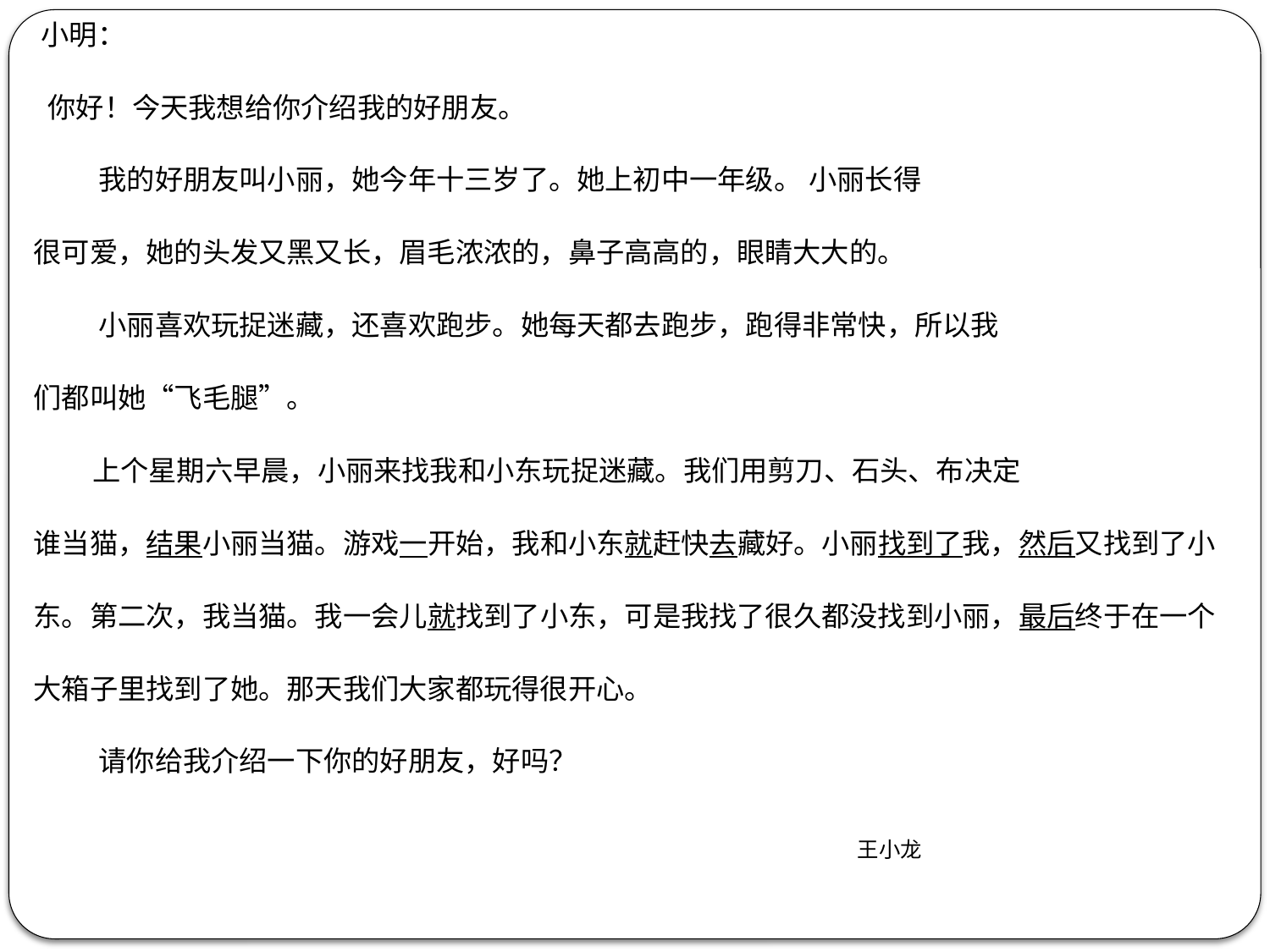

小明：

  你好！今天我想给你介绍我的好朋友。

          我的好朋友叫小丽，她今年十三岁了。她上初中一年级。 小丽长得

很可爱，她的头发又黑又长，眉毛浓浓的，鼻子高高的，眼睛大大的。

          小丽喜欢玩捉迷藏，还喜欢跑步。她每天都去跑步，跑得非常快，所以我

们都叫她“飞毛腿”。

         上个星期六早晨，小丽来找我和小东玩捉迷藏。我们用剪刀、石头、布决定

谁当猫，结果小丽当猫。游戏一开始，我和小东就赶快去藏好。小丽找到了我，然后又找到了小

东。第二次，我当猫。我一会儿就找到了小东，可是我找了很久都没找到小丽，最后终于在一个

大箱子里找到了她。那天我们大家都玩得很开心。

          请你给我介绍一下你的好朋友，好吗？

                                                                                                                                                                         王小龙